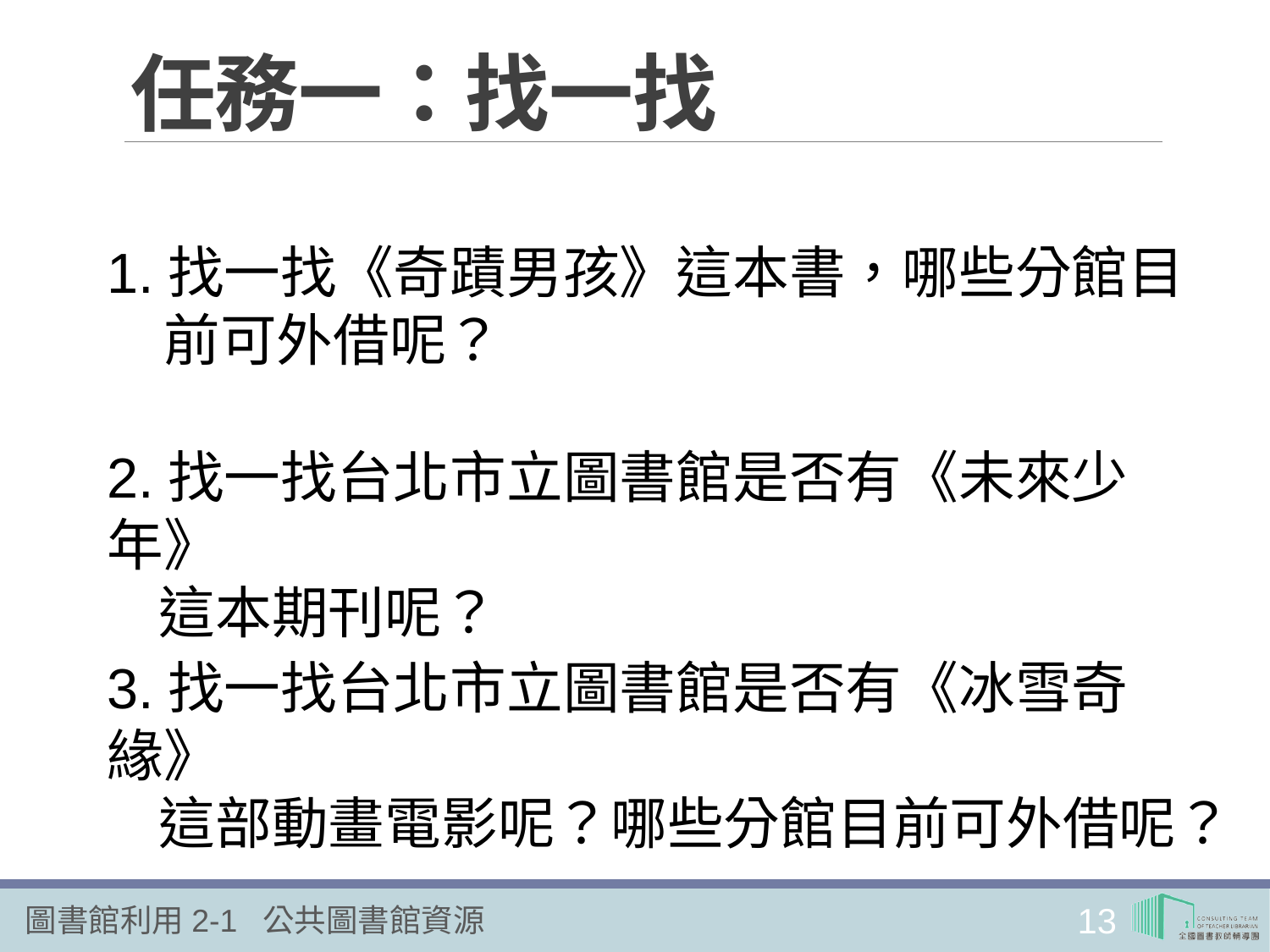

任務一：找一找
1.找一找《奇蹟男孩》這本書，哪些分館目
　前可外借呢？
2.找一找台北市立圖書館是否有《未來少年》
   這本期刊呢？
3.找一找台北市立圖書館是否有《冰雪奇緣》
   這部動畫電影呢？哪些分館目前可外借呢？